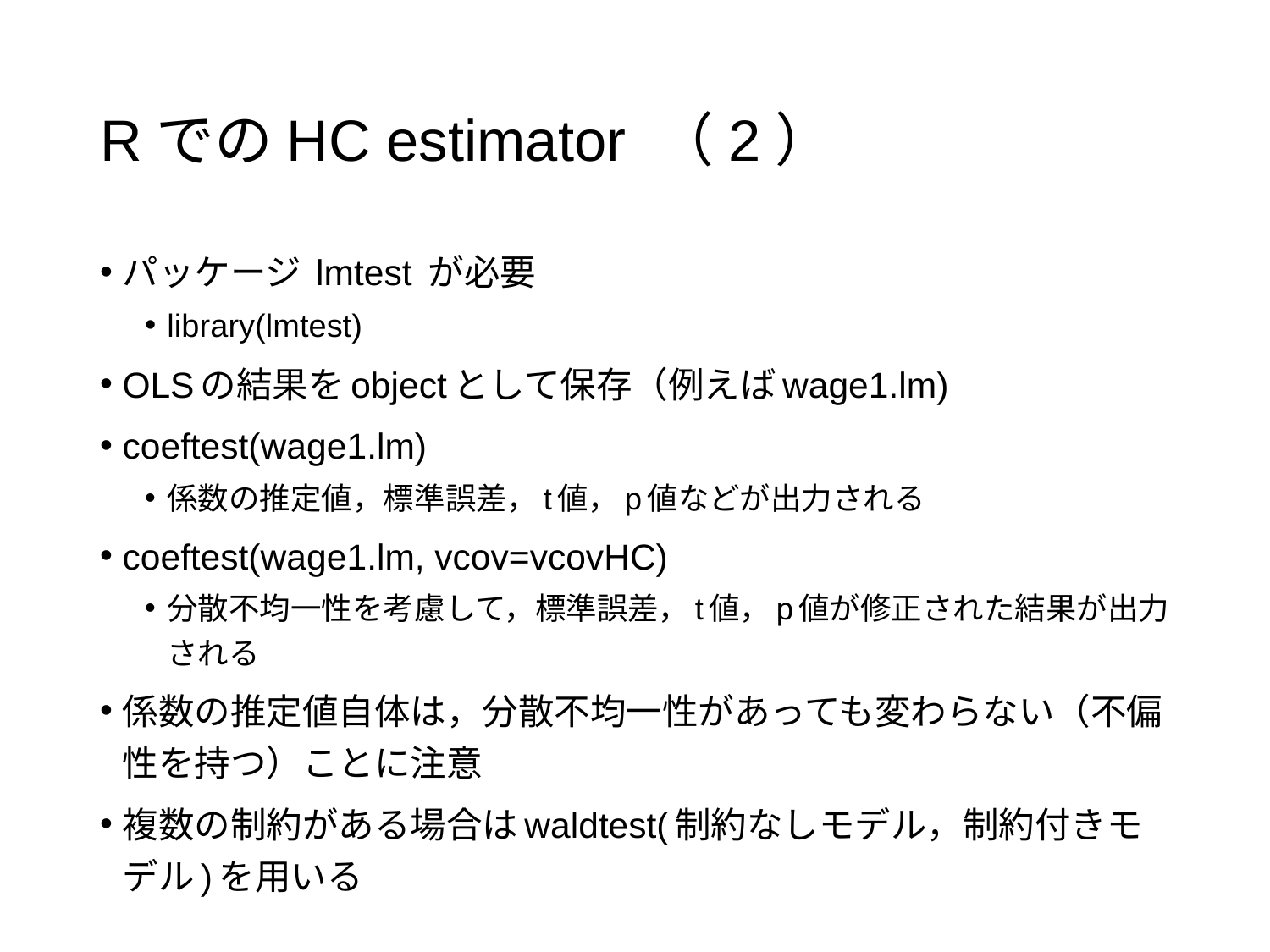

# RでのHC estimator （2）
パッケージ lmtest が必要
library(lmtest)
OLSの結果をobjectとして保存（例えばwage1.lm)
coeftest(wage1.lm)
係数の推定値，標準誤差，t値，p値などが出力される
coeftest(wage1.lm, vcov=vcovHC)
分散不均一性を考慮して，標準誤差，t値，p値が修正された結果が出力される
係数の推定値自体は，分散不均一性があっても変わらない（不偏性を持つ）ことに注意
複数の制約がある場合はwaldtest(制約なしモデル，制約付きモデル)を用いる